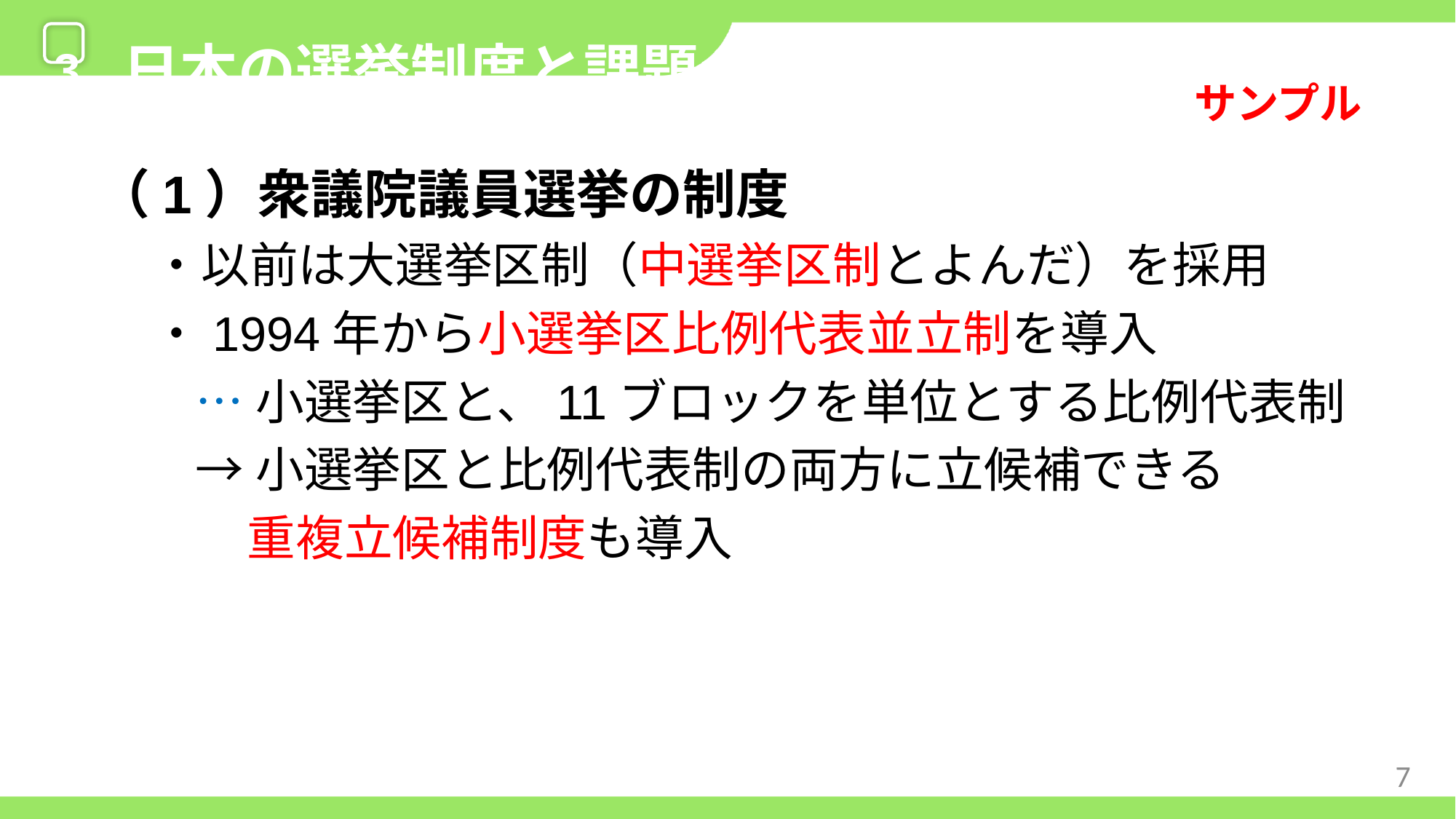

3
日本の選挙制度と課題〔p.73〕
（1）衆議院議員選挙の制度
・以前は大選挙区制（中選挙区制とよんだ）を採用
・1994年から小選挙区比例代表並立制を導入
…小選挙区と、11ブロックを単位とする比例代表制
→小選挙区と比例代表制の両方に立候補できる
重複立候補制度も導入